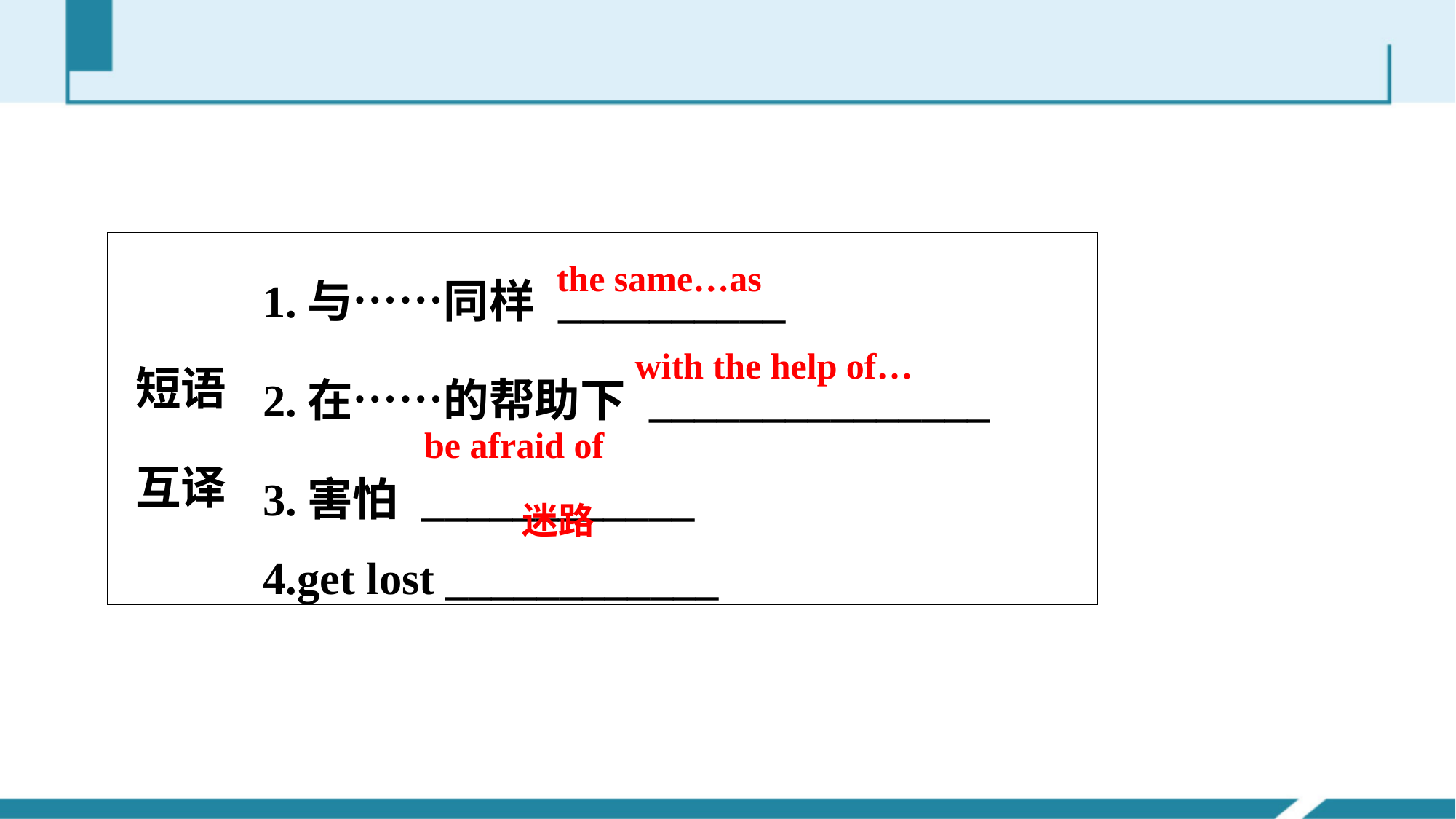

| 短语互译 | 1.与……同样 \_\_\_\_\_\_\_\_\_\_ 2.在……的帮助下 \_\_\_\_\_\_\_\_\_\_\_\_\_\_\_ 3.害怕 \_\_\_\_\_\_\_\_\_\_\_\_ 4.get lost \_\_\_\_\_\_\_\_\_\_\_\_ |
| --- | --- |
the same…as
with the help of…
be afraid of
迷路